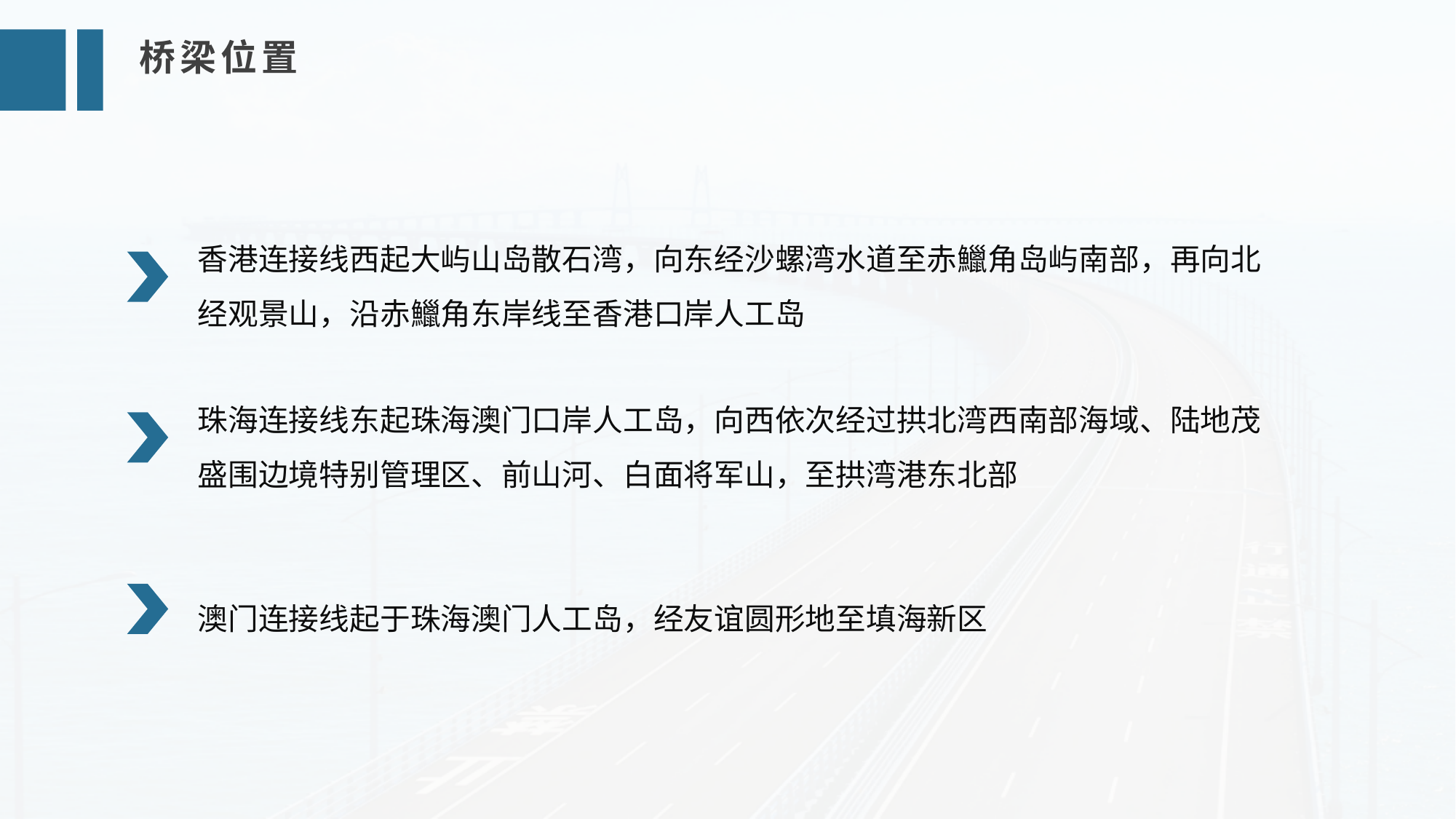

桥梁位置
香港连接线西起大屿山岛散石湾，向东经沙螺湾水道至赤鱲角岛屿南部，再向北经观景山，沿赤鱲角东岸线至香港口岸人工岛

珠海连接线东起珠海澳门口岸人工岛，向西依次经过拱北湾西南部海域、陆地茂盛围边境特别管理区、前山河、白面将军山，至拱湾港东北部

澳门连接线起于珠海澳门人工岛，经友谊圆形地至填海新区